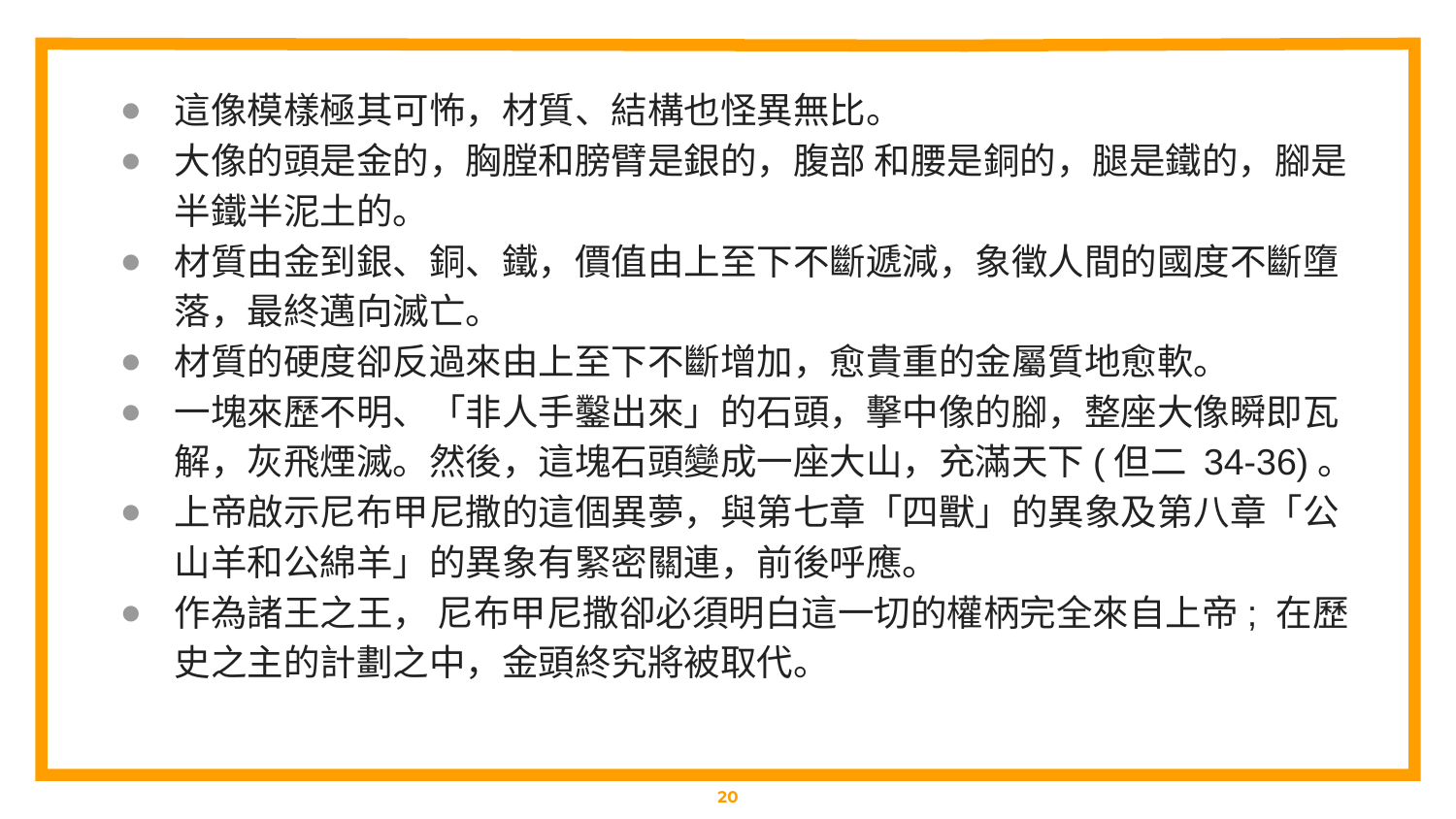

這像模樣極其可怖，材質、結構也怪異無比。
大像的頭是金的，胸膛和膀臂是銀的，腹部 和腰是銅的，腿是鐵的，腳是半鐵半泥土的。
材質由金到銀、銅、鐵，價值由上至下不斷遞減，象徵人間的國度不斷墮落，最終邁向滅亡。
材質的硬度卻反過來由上至下不斷增加，愈貴重的金屬質地愈軟。
一塊來歷不明、「非人手鑿出來」的石頭，擊中像的腳，整座大像瞬即瓦解，灰飛煙滅。然後，這塊石頭變成一座大山，充滿天下(但二 34-36)。
上帝啟示尼布甲尼撒的這個異夢，與第七章「四獸」的異象及第八章「公山羊和公綿羊」的異象有緊密關連，前後呼應。
作為諸王之王， 尼布甲尼撒卻必須明白這一切的權柄完全來自上帝; 在歷史之主的計劃之中，金頭終究將被取代。
20